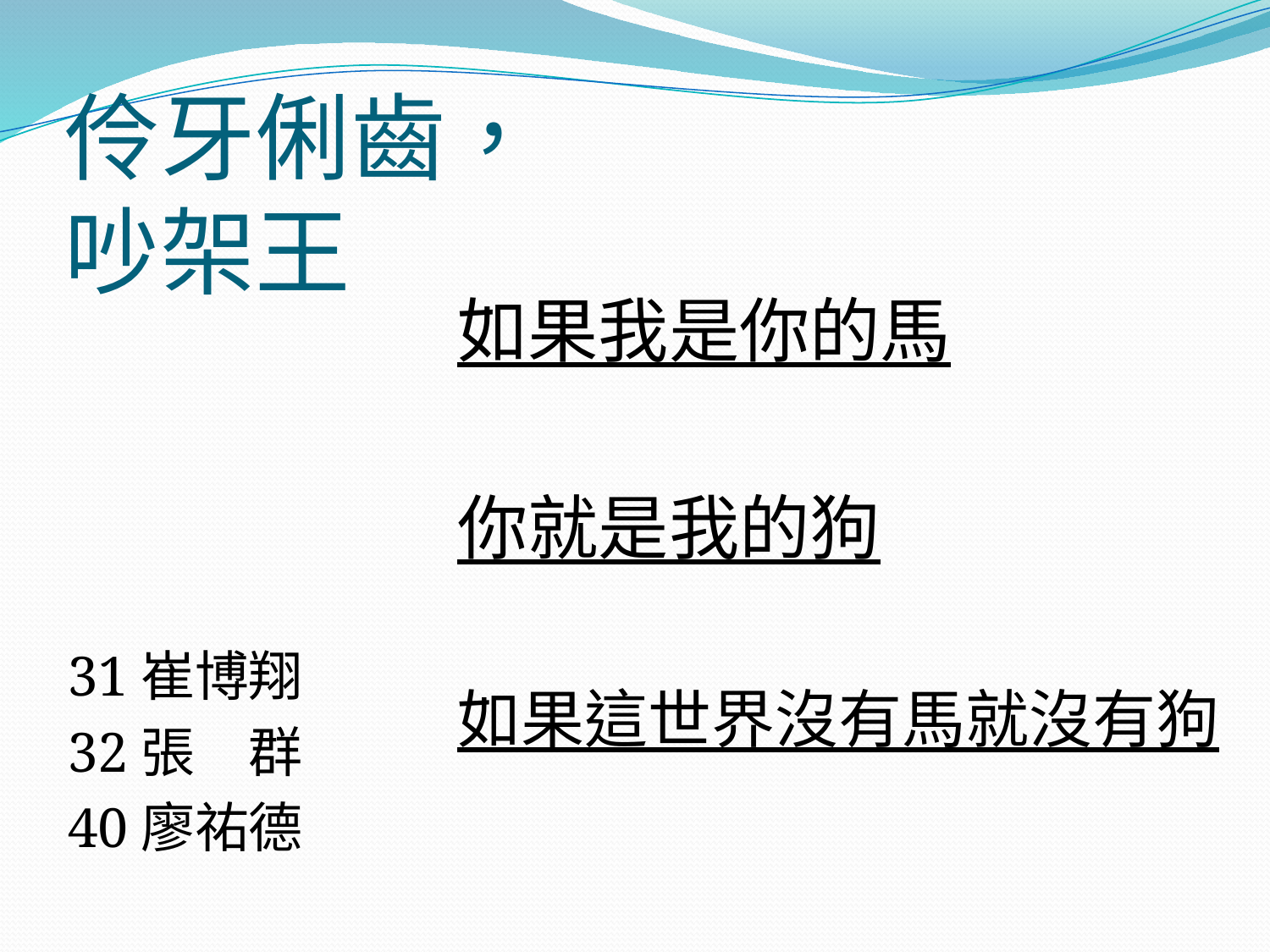

# 伶牙俐齒，吵架王
如果我是你的馬

你就是我的狗

如果這世界沒有馬就沒有狗

31崔博翔
32張　群
40廖祐德